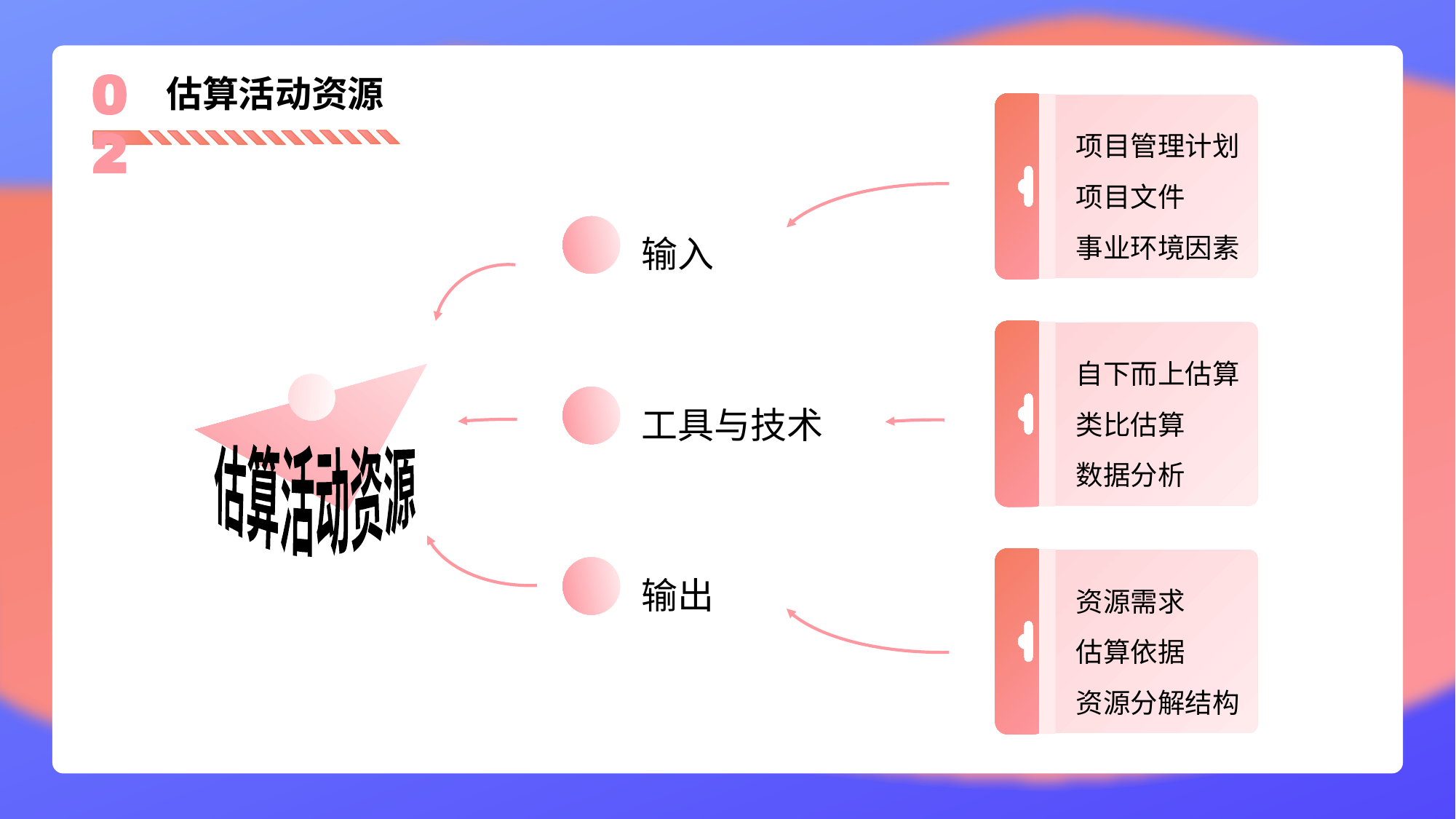

识别和记录项目角色、职责、所需技能、报告关系的过程。主要作用：建立项目角色与职责、资源分解结构，以及制订团队人员招募 和遣散计划。
02
# 估算活动资源

项目管理计划
项目文件
事业环境因素

输入

估算活动资源

自下而上估算
类比估算
数据分析
工具与技术

输出

资源需求
估算依据
资源分解结构